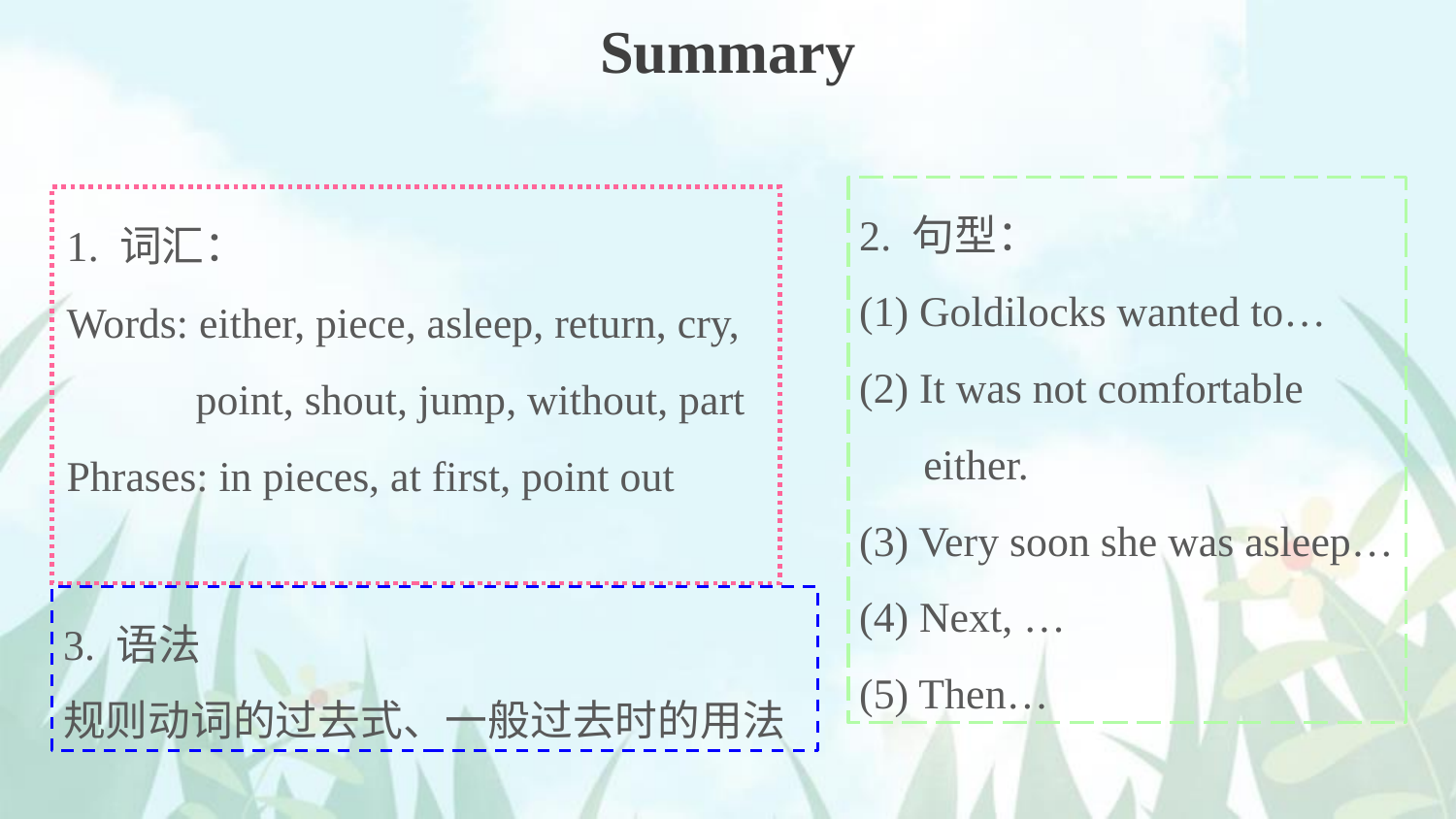

Summary
2. 句型：
(1) Goldilocks wanted to…
(2) It was not comfortable either.
(3) Very soon she was asleep…
(4) Next, …
(5) Then…
1. 词汇：
Words: either, piece, asleep, return, cry,
point, shout, jump, without, part
Phrases: in pieces, at first, point out

3. 语法
规则动词的过去式、一般过去时的用法